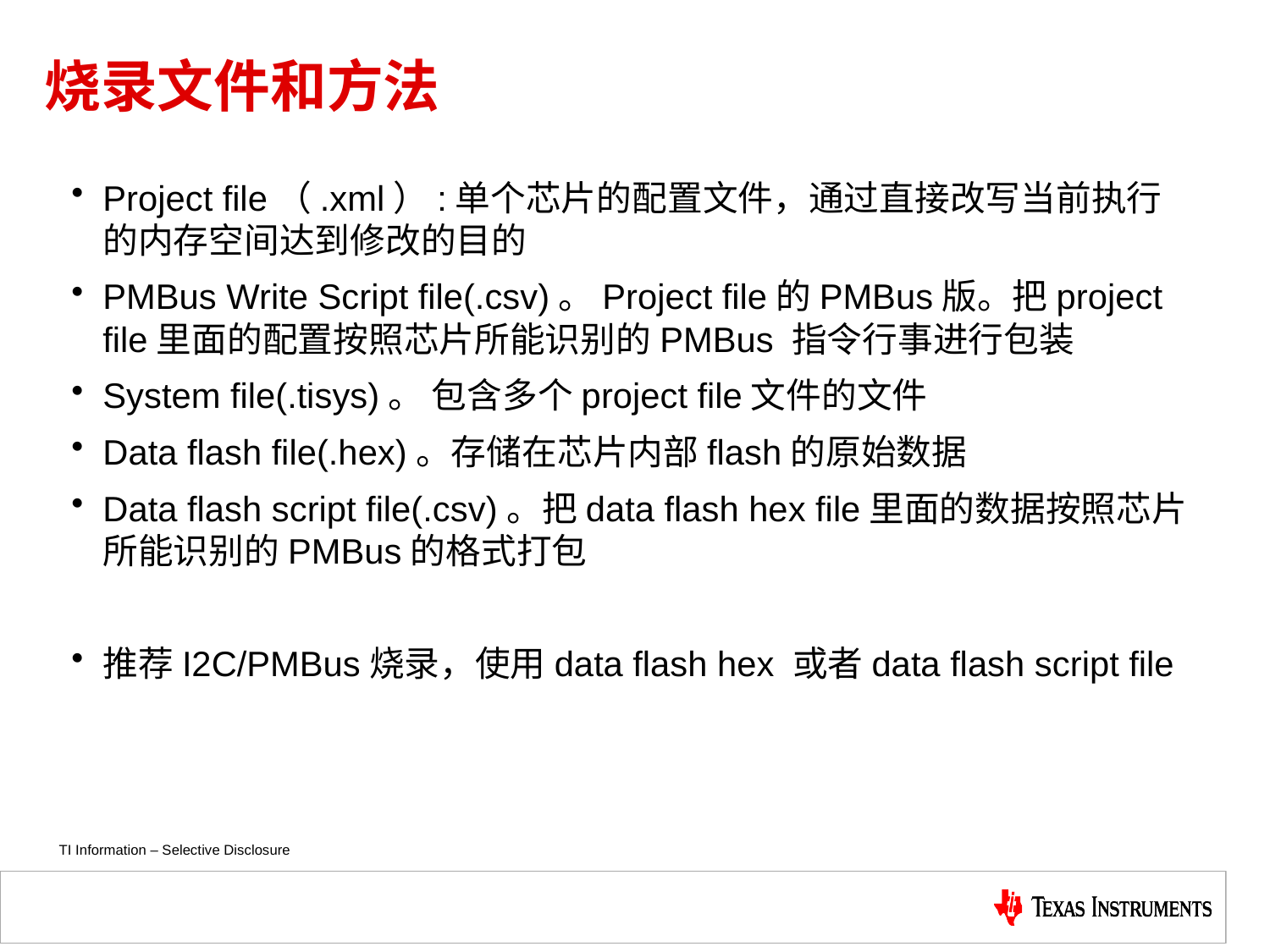

# 烧录文件和方法
Project file（.xml）:单个芯片的配置文件，通过直接改写当前执行的内存空间达到修改的目的
PMBus Write Script file(.csv)。Project file的PMBus版。把project file里面的配置按照芯片所能识别的PMBus 指令行事进行包装
System file(.tisys)。 包含多个project file文件的文件
Data flash file(.hex)。存储在芯片内部flash的原始数据
Data flash script file(.csv)。把data flash hex file里面的数据按照芯片所能识别的PMBus的格式打包

推荐I2C/PMBus烧录，使用data flash hex 或者data flash script file